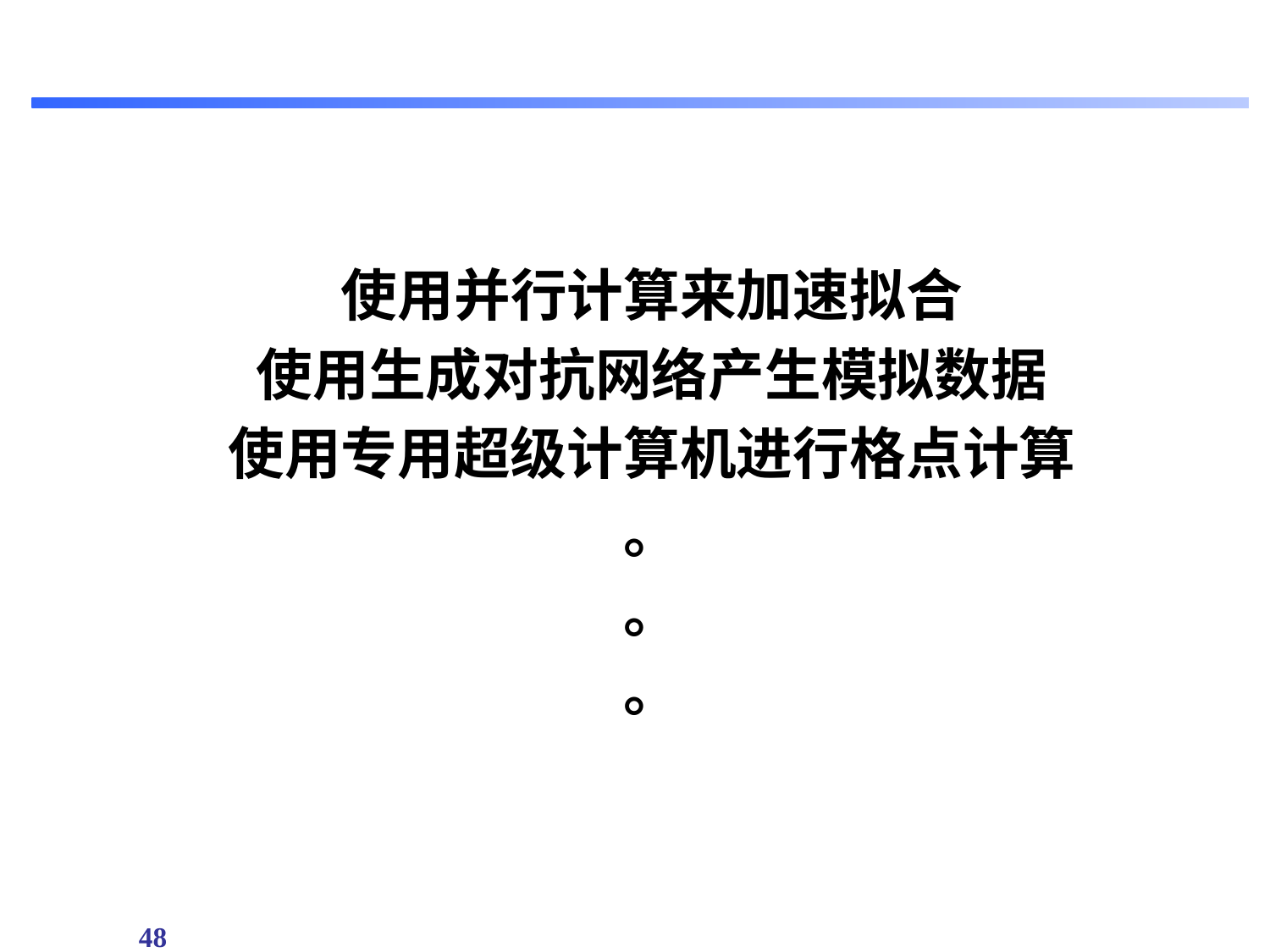

使用并行计算来加速拟合
使用生成对抗网络产生模拟数据
使用专用超级计算机进行格点计算
。
。
。
48